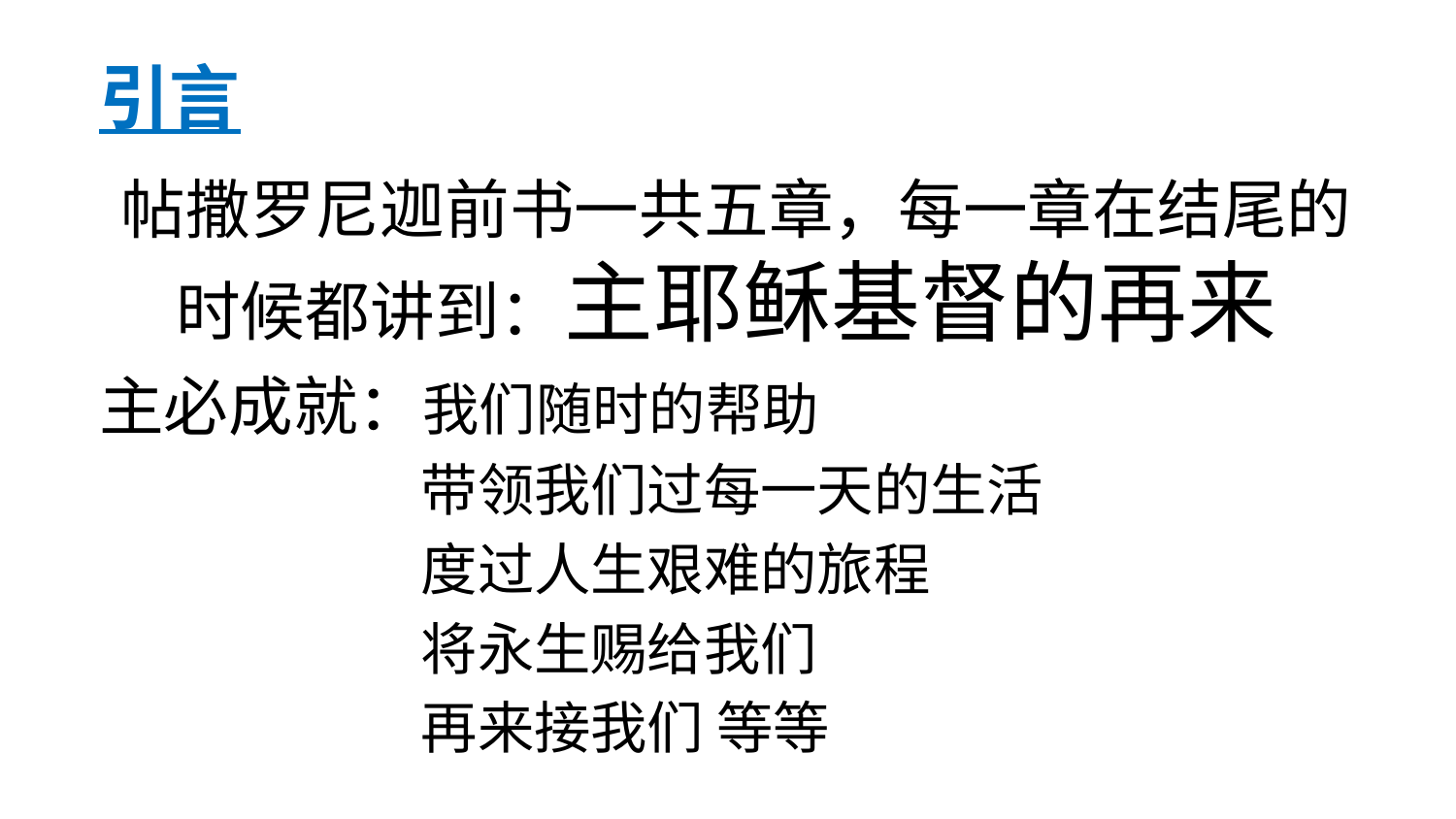

# 引言
帖撒罗尼迦前书一共五章，每一章在结尾的时候都讲到：主耶稣基督的再来
主必成就：我们随时的帮助
                        带领我们过每一天的生活
                        度过人生艰难的旅程
                        将永生赐给我们
                        再来接我们 等等